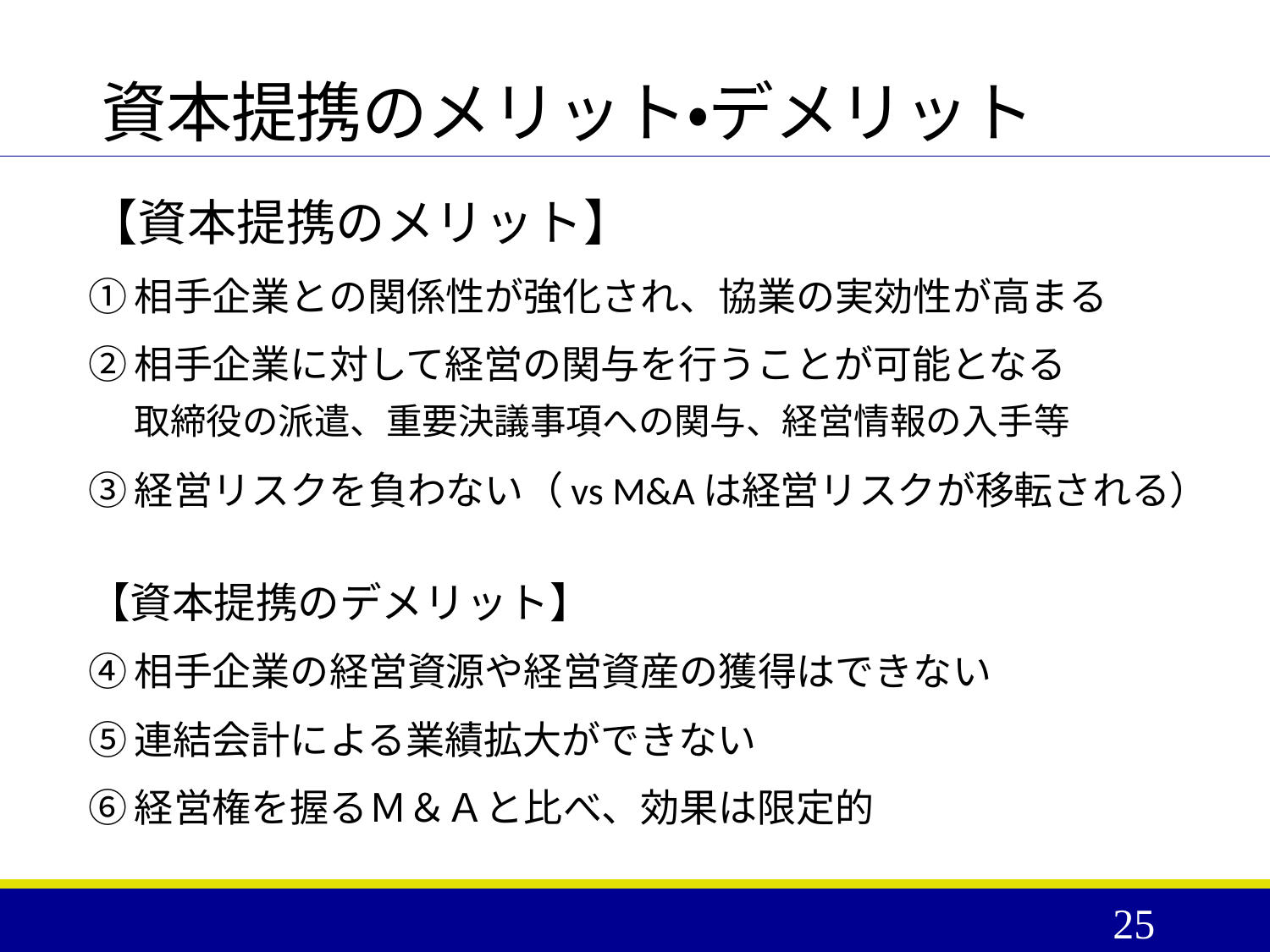

# 資本提携のメリット・デメリット
【資本提携のメリット】
相手企業との関係性が強化され、協業の実効性が高まる
相手企業に対して経営の関与を行うことが可能となる
		取締役の派遣、重要決議事項への関与、経営情報の入手等
経営リスクを負わない（vs M&Aは経営リスクが移転される）

【資本提携のデメリット】
相手企業の経営資源や経営資産の獲得はできない
連結会計による業績拡大ができない
経営権を握るＭ＆Ａと比べ、効果は限定的

25